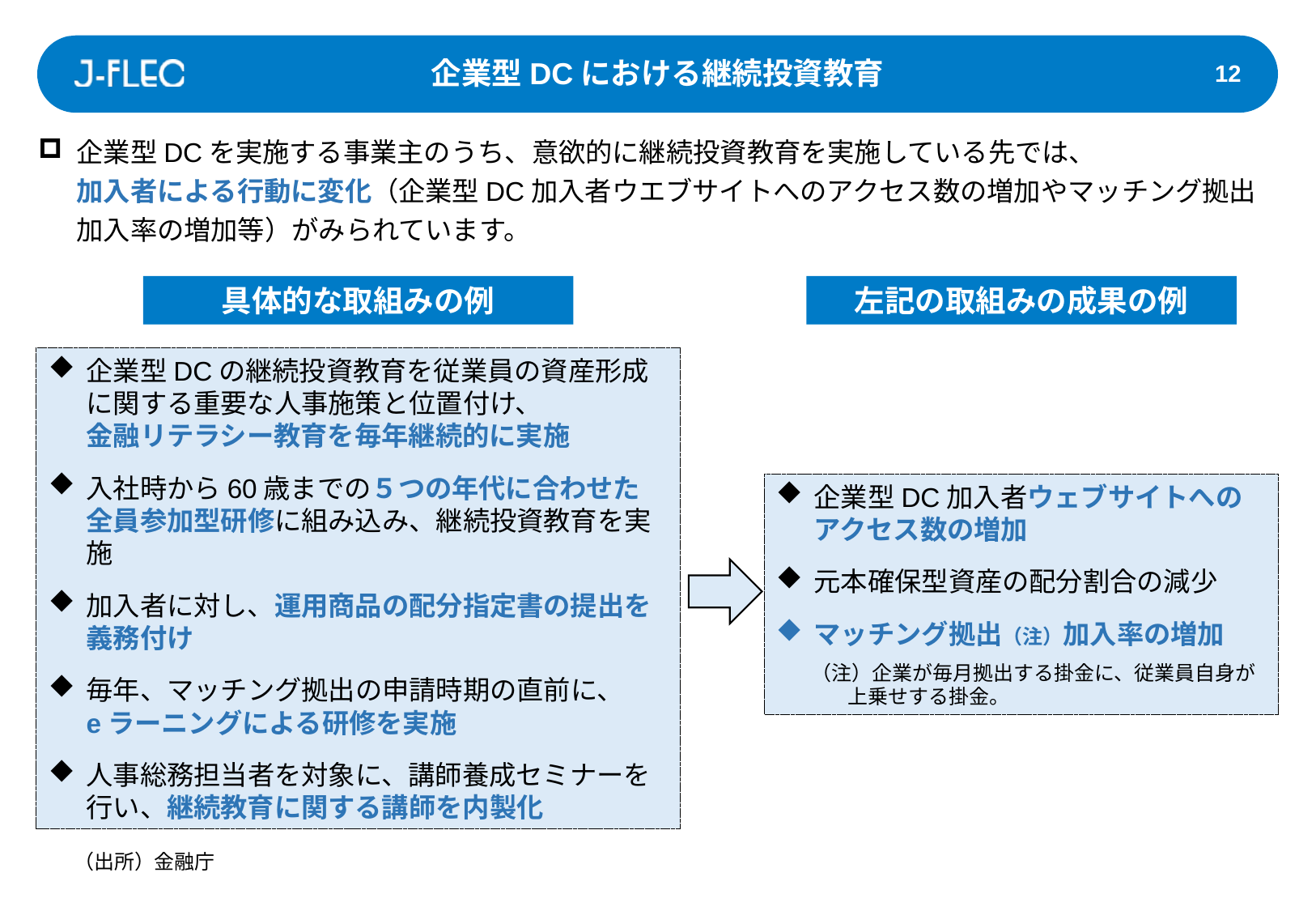

企業型DCにおける継続投資教育
12
企業型DCを実施する事業主のうち、意欲的に継続投資教育を実施している先では、
加入者による行動に変化（企業型DC加入者ウエブサイトへのアクセス数の増加やマッチング拠出加入率の増加等）がみられています。
具体的な取組みの例
左記の取組みの成果の例
企業型DCの継続投資教育を従業員の資産形成
に関する重要な人事施策と位置付け、
金融リテラシー教育を毎年継続的に実施
入社時から60歳までの５つの年代に合わせた
全員参加型研修に組み込み、継続投資教育を実施
加入者に対し、運用商品の配分指定書の提出を
義務付け
毎年、マッチング拠出の申請時期の直前に、
eラーニングによる研修を実施
人事総務担当者を対象に、講師養成セミナーを
行い、継続教育に関する講師を内製化
企業型DC加入者ウェブサイトへの
アクセス数の増加
元本確保型資産の配分割合の減少
マッチング拠出（注）加入率の増加
（注）企業が毎月拠出する掛金に、従業員自身が上乗せする掛金。

（出所）金融庁